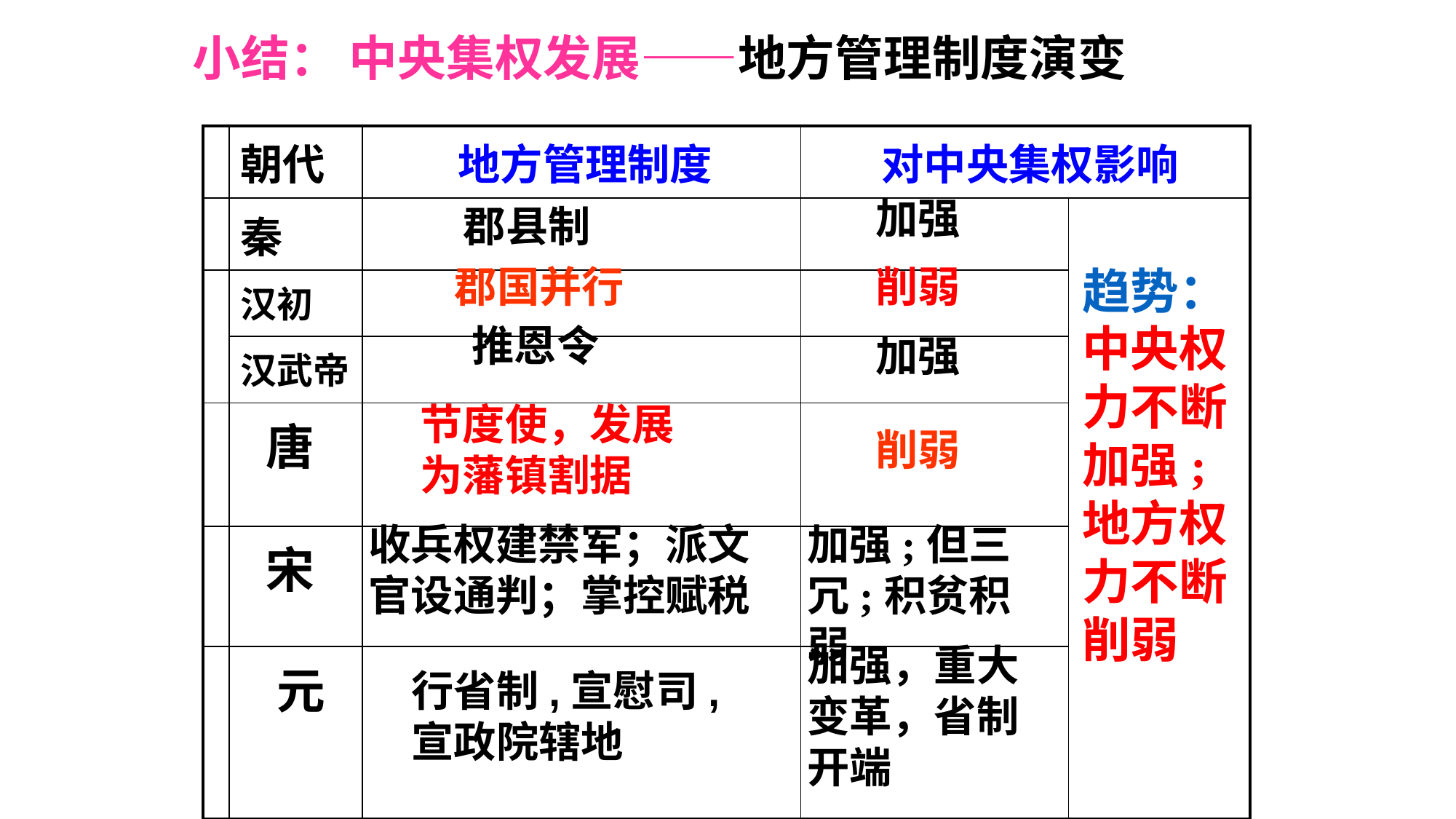

小结： 中央集权发展——地方管理制度演变

|  | 朝代 | 地方管理制度 | 对中央集权影响 |  |
| --- | --- | --- | --- | --- |
|  | 秦 |  |  |  |
|  | 汉初 |  |  |  |
|  | 汉武帝 |  |  |  |
|  | 唐 |  |  |  |
|  | 宋 |  |  |  |
|  | 元 |  |  |  |
加强
郡县制
郡国并行
削弱
趋势：中央权力不断加强;
地方权力不断削弱

推恩令
加强
节度使，发展为藩镇割据
削弱
收兵权建禁军；派文官设通判；掌控赋税
加强;但三冗;积贫积弱
加强，重大变革，省制开端
行省制,宣慰司,
宣政院辖地